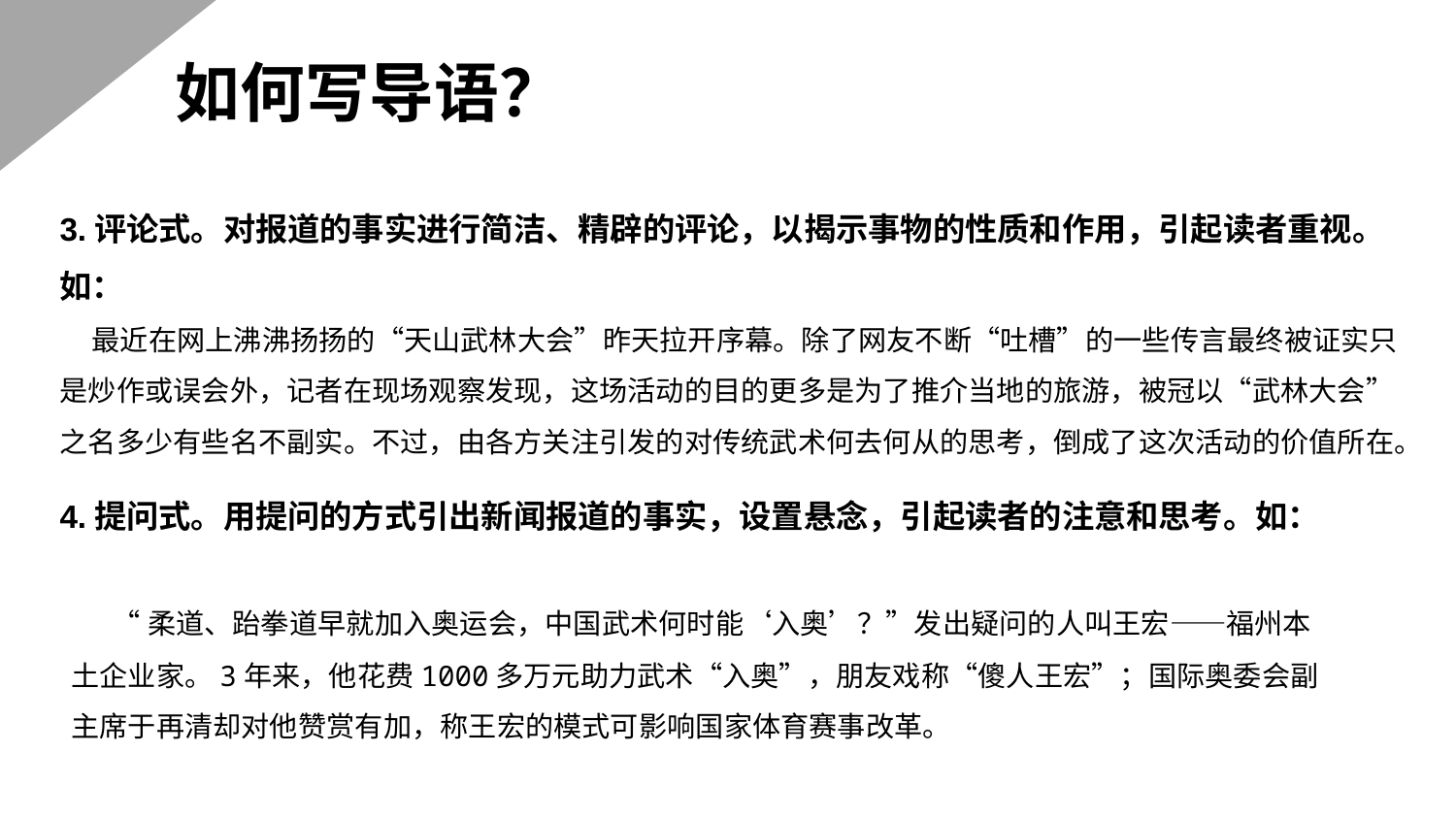

如何写导语？
3.评论式。对报道的事实进行简洁、精辟的评论，以揭示事物的性质和作用，引起读者重视。如：
    最近在网上沸沸扬扬的“天山武林大会”昨天拉开序幕。除了网友不断“吐槽”的一些传言最终被证实只是炒作或误会外，记者在现场观察发现，这场活动的目的更多是为了推介当地的旅游，被冠以“武林大会”之名多少有些名不副实。不过，由各方关注引发的对传统武术何去何从的思考，倒成了这次活动的价值所在。
4.提问式。用提问的方式引出新闻报道的事实，设置悬念，引起读者的注意和思考。如：
     “柔道、跆拳道早就加入奥运会，中国武术何时能‘入奥’？”发出疑问的人叫王宏——福州本土企业家。3年来，他花费1000多万元助力武术“入奥”，朋友戏称“傻人王宏”；国际奥委会副主席于再清却对他赞赏有加，称王宏的模式可影响国家体育赛事改革。